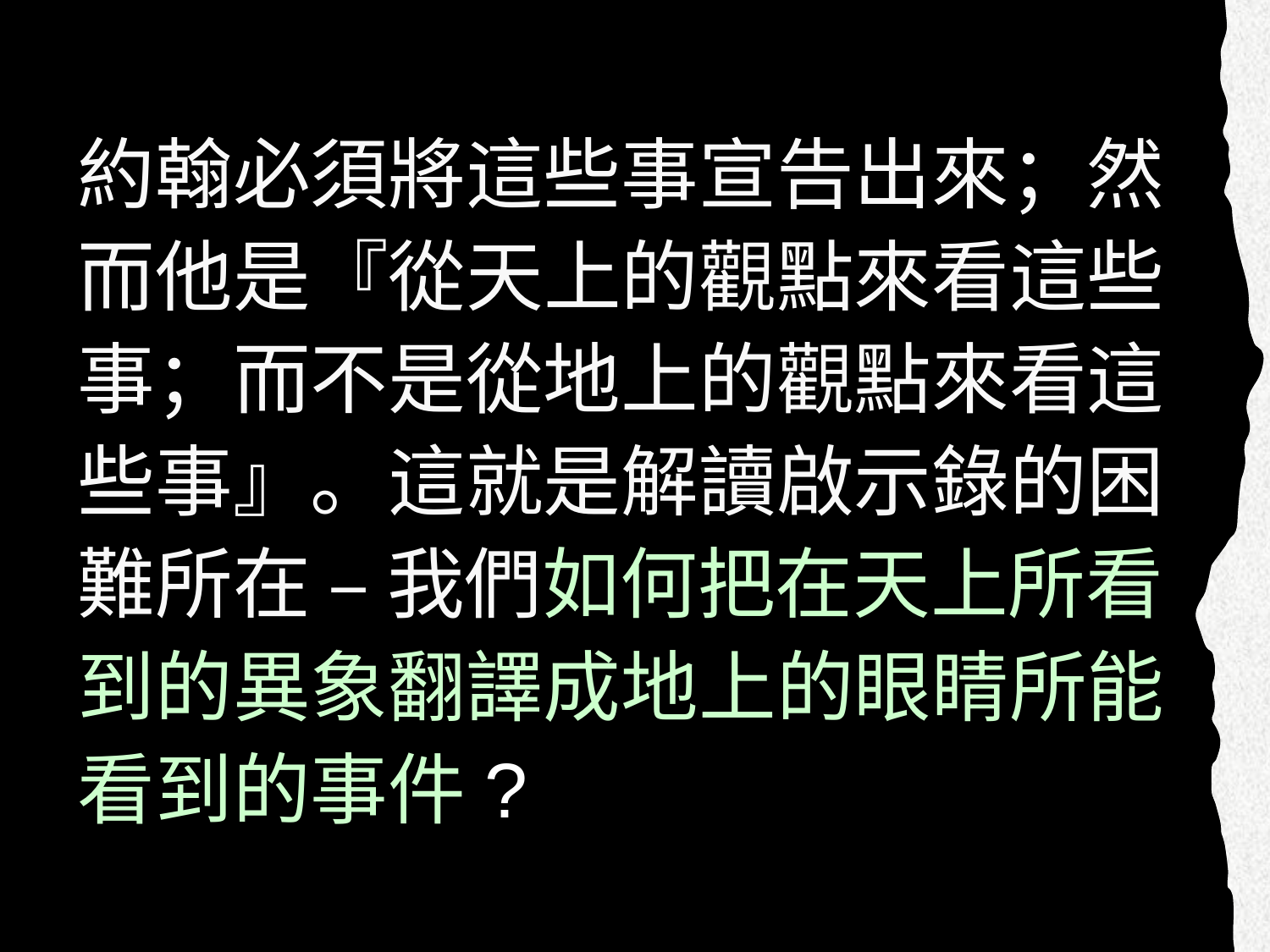

約翰必須將這些事宣告出來；然而他是『從天上的觀點來看這些事；而不是從地上的觀點來看這些事』。這就是解讀啟示錄的困難所在 – 我們如何把在天上所看到的異象翻譯成地上的眼睛所能看到的事件?